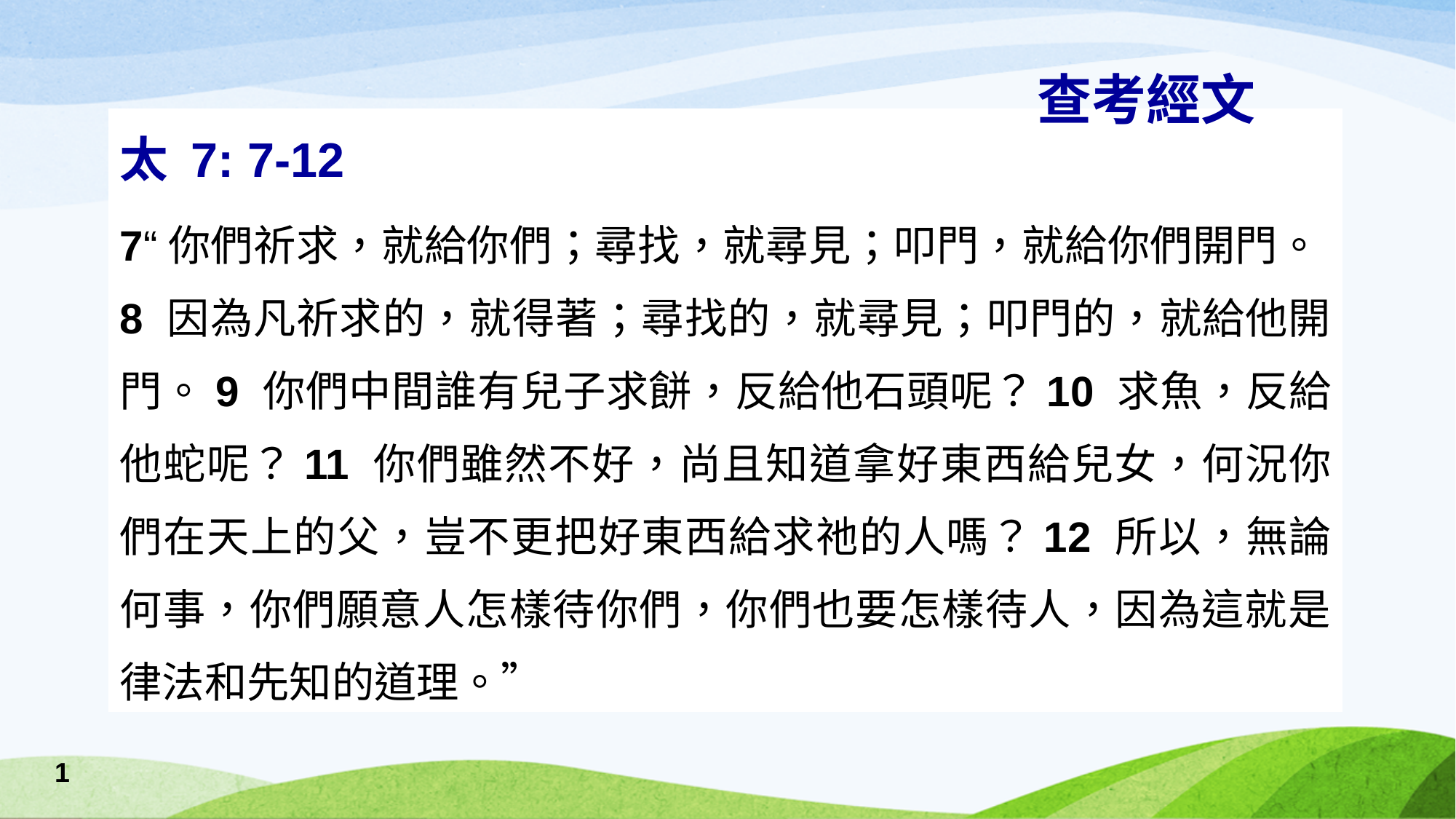

查考經文
太 7: 7-12
7“你們祈求，就給你們；尋找，就尋見；叩門，就給你們開門。8 因為凡祈求的，就得著；尋找的，就尋見；叩門的，就給他開門。9 你們中間誰有兒子求餅，反給他石頭呢？10 求魚，反給他蛇呢？11 你們雖然不好，尚且知道拿好東西給兒女，何況你們在天上的父，豈不更把好東西給求祂的人嗎？12 所以，無論何事，你們願意人怎樣待你們，你們也要怎樣待人，因為這就是律法和先知的道理。”
1